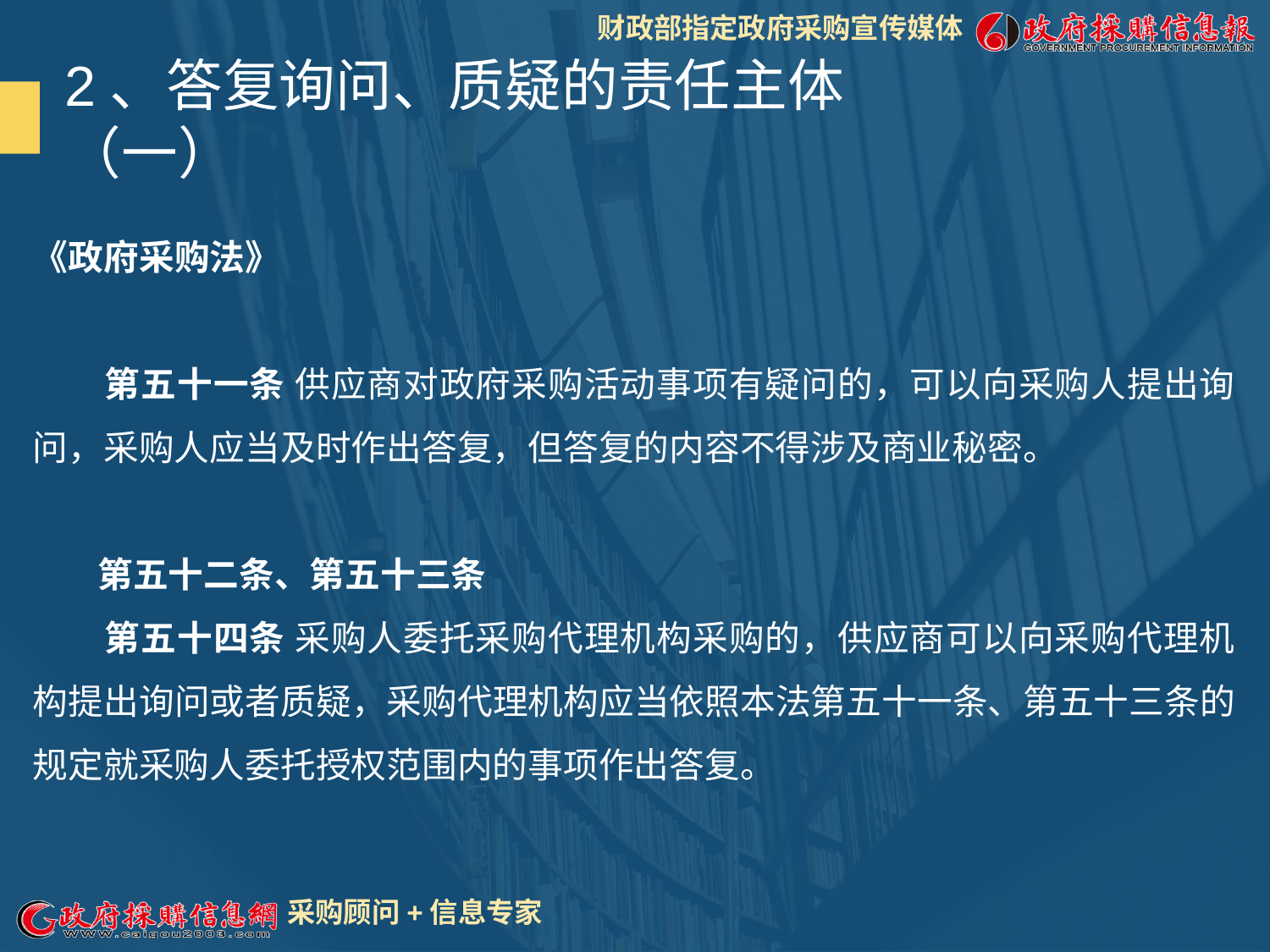

2、答复询问、质疑的责任主体（一）
《政府采购法》

       第五十一条 供应商对政府采购活动事项有疑问的，可以向采购人提出询问，采购人应当及时作出答复，但答复的内容不得涉及商业秘密。

       第五十二条、第五十三条
       第五十四条 采购人委托采购代理机构采购的，供应商可以向采购代理机构提出询问或者质疑，采购代理机构应当依照本法第五十一条、第五十三条的规定就采购人委托授权范围内的事项作出答复。